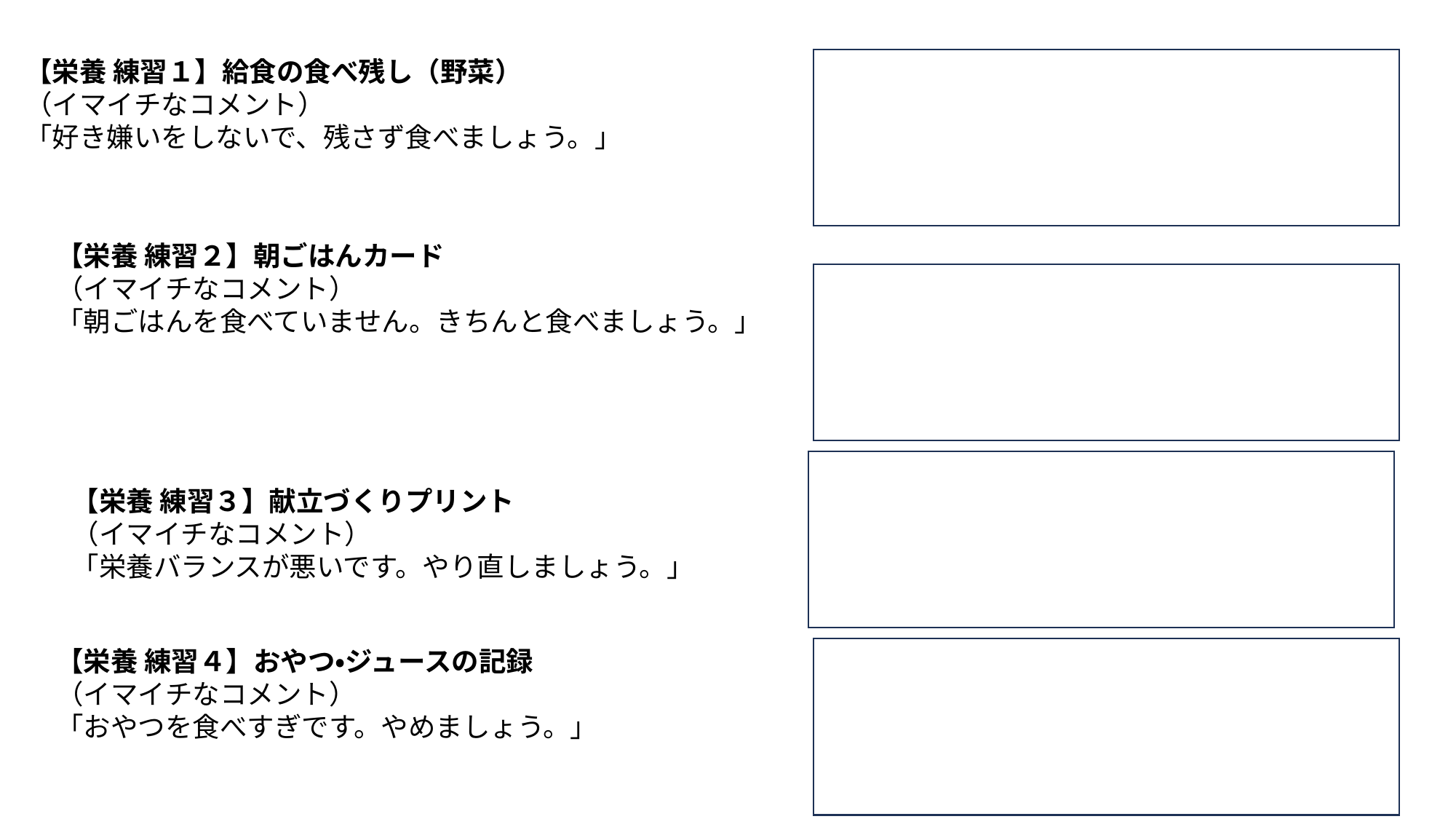

【栄養 練習１】給食の食べ残し（野菜）
（イマイチなコメント）
「好き嫌いをしないで、残さず食べましょう。」

【栄養 練習２】朝ごはんカード
（イマイチなコメント）
「朝ごはんを食べていません。きちんと食べましょう。」

【栄養 練習３】献立づくりプリント
（イマイチなコメント）
「栄養バランスが悪いです。やり直しましょう。」
【栄養 練習４】おやつ・ジュースの記録
（イマイチなコメント）
「おやつを食べすぎです。やめましょう。」